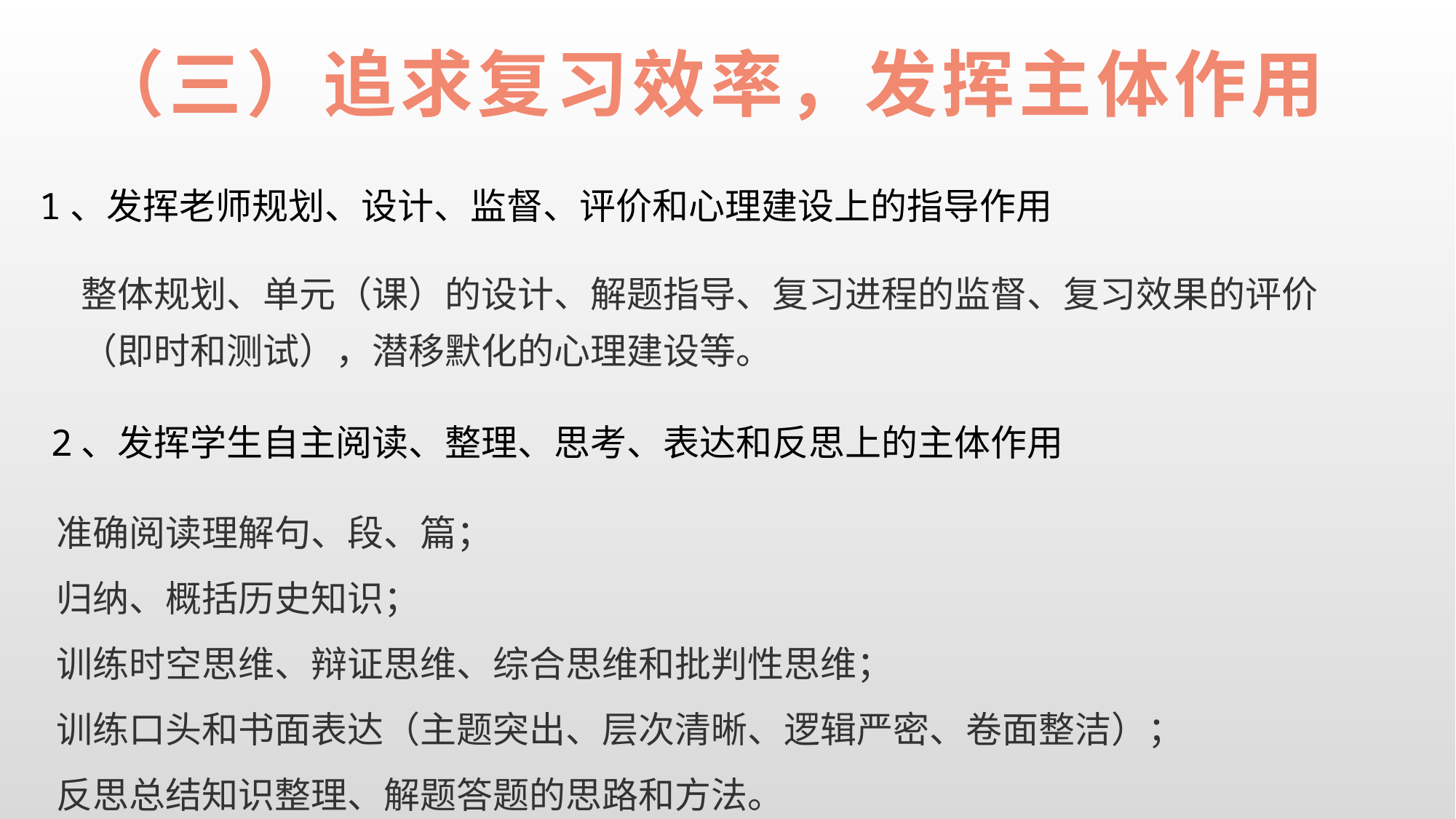

（三）追求复习效率，发挥主体作用
1、发挥老师规划、设计、监督、评价和心理建设上的指导作用
整体规划、单元（课）的设计、解题指导、复习进程的监督、复习效果的评价（即时和测试），潜移默化的心理建设等。
2、发挥学生自主阅读、整理、思考、表达和反思上的主体作用
准确阅读理解句、段、篇；
归纳、概括历史知识；
训练时空思维、辩证思维、综合思维和批判性思维；
训练口头和书面表达（主题突出、层次清晰、逻辑严密、卷面整洁）；
反思总结知识整理、解题答题的思路和方法。